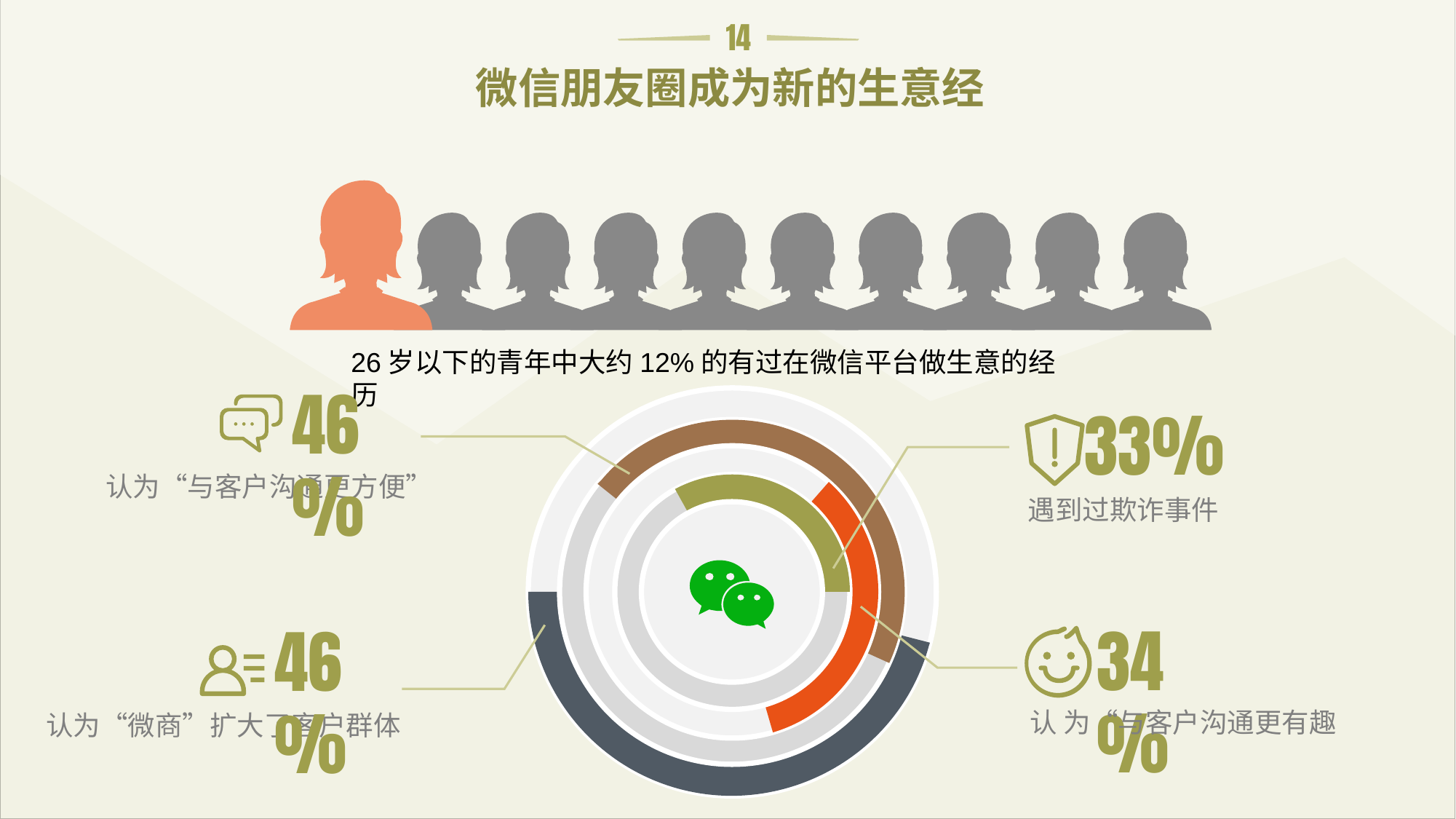

14

微信朋友圈成为新的生意经

26岁以下的青年中大约12%的有过在微信平台做生意的经历
46%

33%

认为“与客户沟通更方便”

遇到过欺诈事件

34%
46%

认 为“与客户沟通更有趣
认为“微商”扩大了客户群体